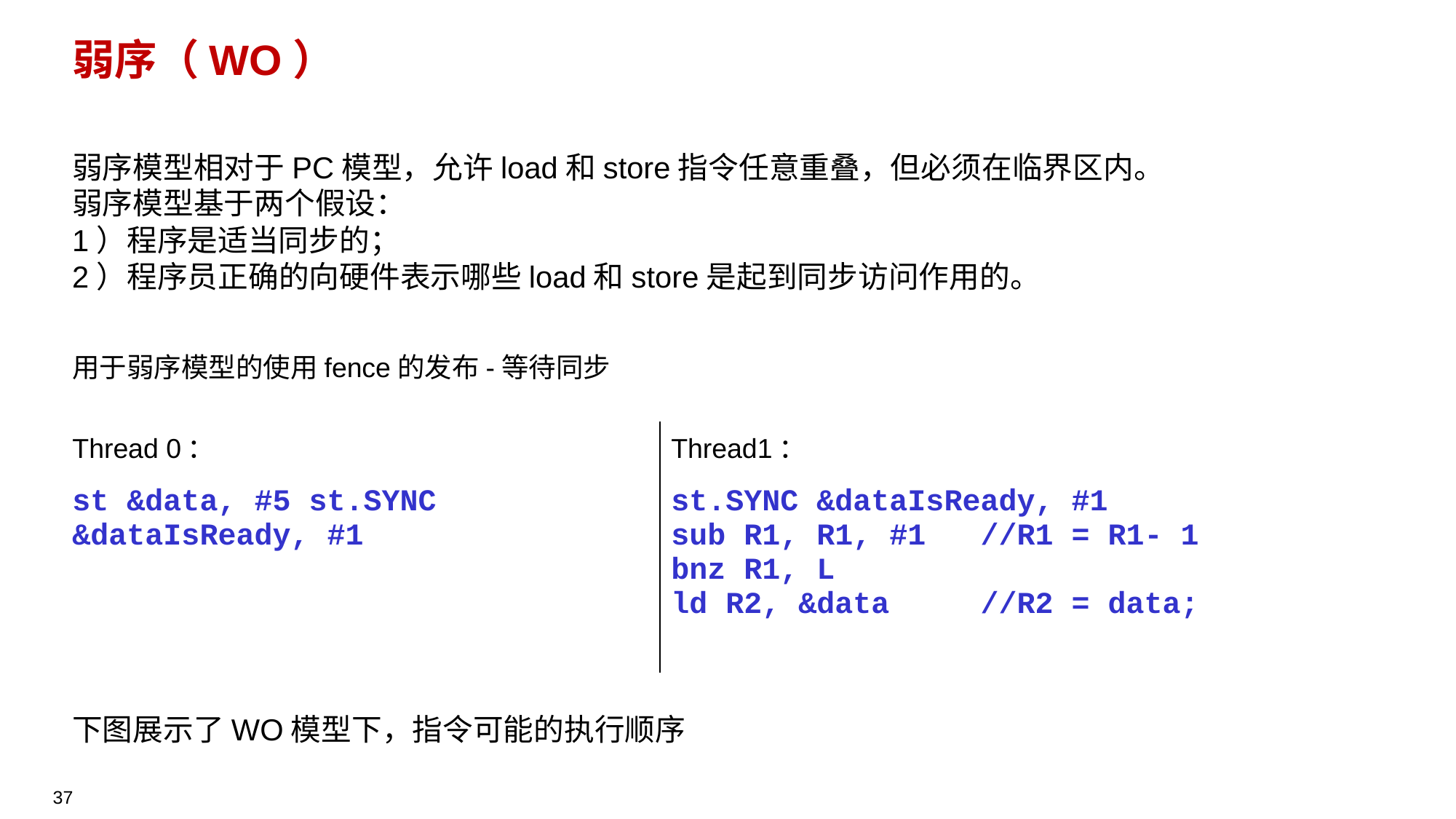

# 弱序（WO）
弱序模型相对于PC模型，允许load和store指令任意重叠，但必须在临界区内。
弱序模型基于两个假设：
1）程序是适当同步的；
2）程序员正确的向硬件表示哪些load和store是起到同步访问作用的。
用于弱序模型的使用fence的发布-等待同步
| Thread 0： | Thread1： |
| --- | --- |
| st &data, #5 st.SYNC &dataIsReady, #1 | st.SYNC &dataIsReady, #1 sub R1, R1, #1 //R1 = R1- 1 bnz R1, L ld R2, &data //R2 = data; |
下图展示了WO模型下，指令可能的执行顺序